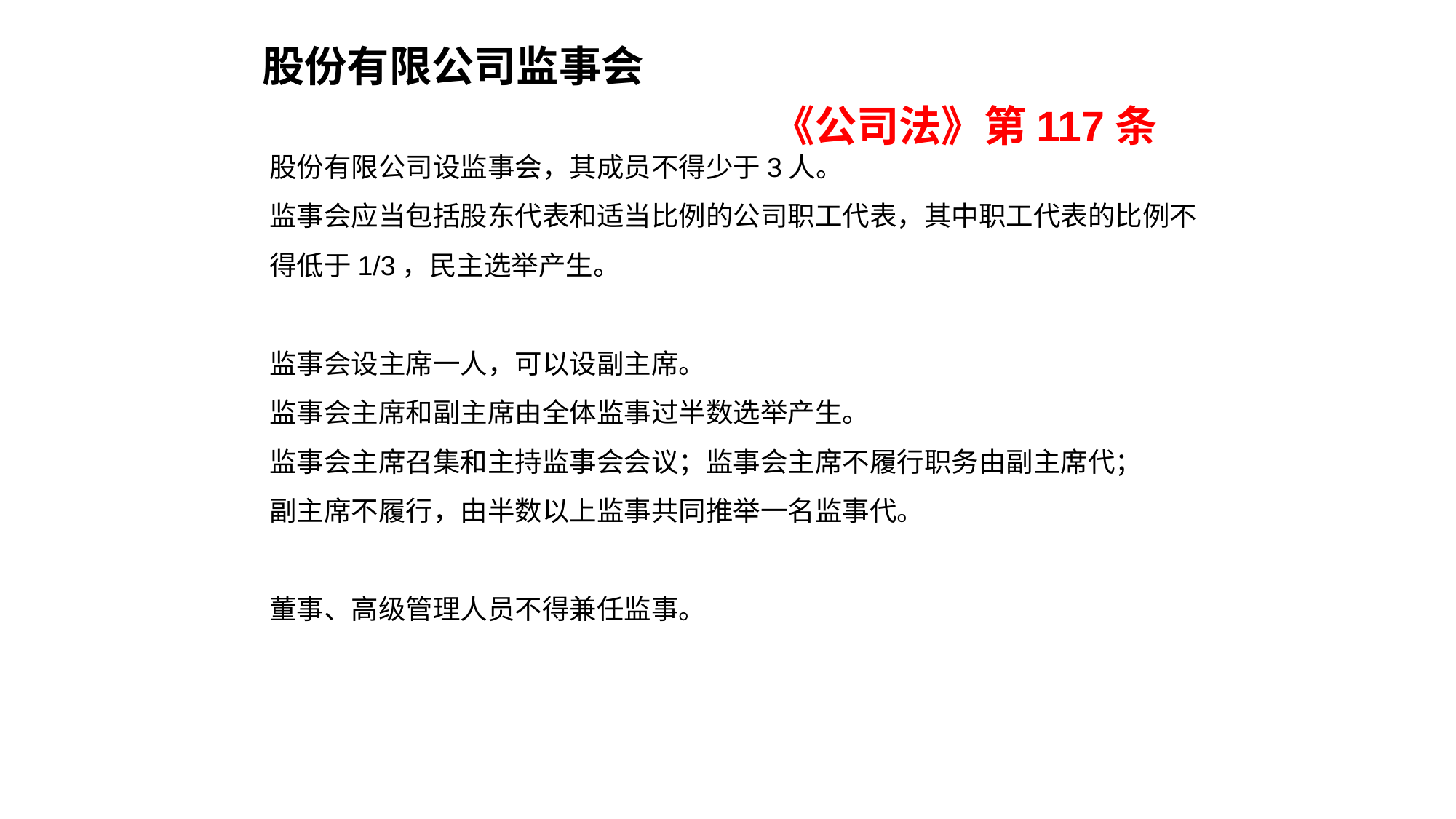

股份有限公司监事会
《公司法》第117条
股份有限公司设监事会，其成员不得少于3人。
监事会应当包括股东代表和适当比例的公司职工代表，其中职工代表的比例不得低于1/3，民主选举产生。
　　
监事会设主席一人，可以设副主席。
监事会主席和副主席由全体监事过半数选举产生。
监事会主席召集和主持监事会会议；监事会主席不履行职务由副主席代；
副主席不履行，由半数以上监事共同推举一名监事代。
　　
董事、高级管理人员不得兼任监事。